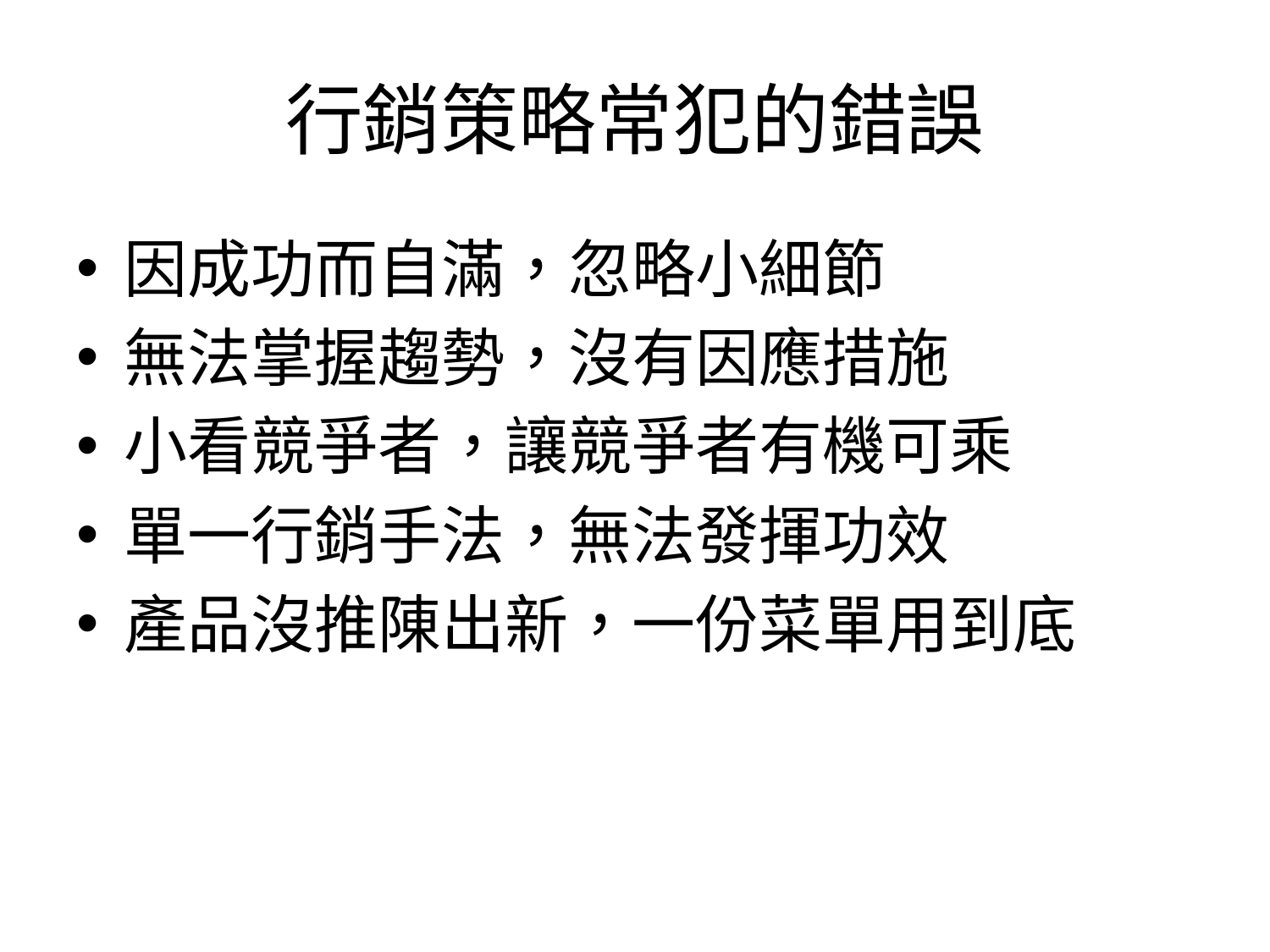

# 行銷策略常犯的錯誤
因成功而自滿，忽略小細節
無法掌握趨勢，沒有因應措施
小看競爭者，讓競爭者有機可乘
單一行銷手法，無法發揮功效
產品沒推陳出新，一份菜單用到底